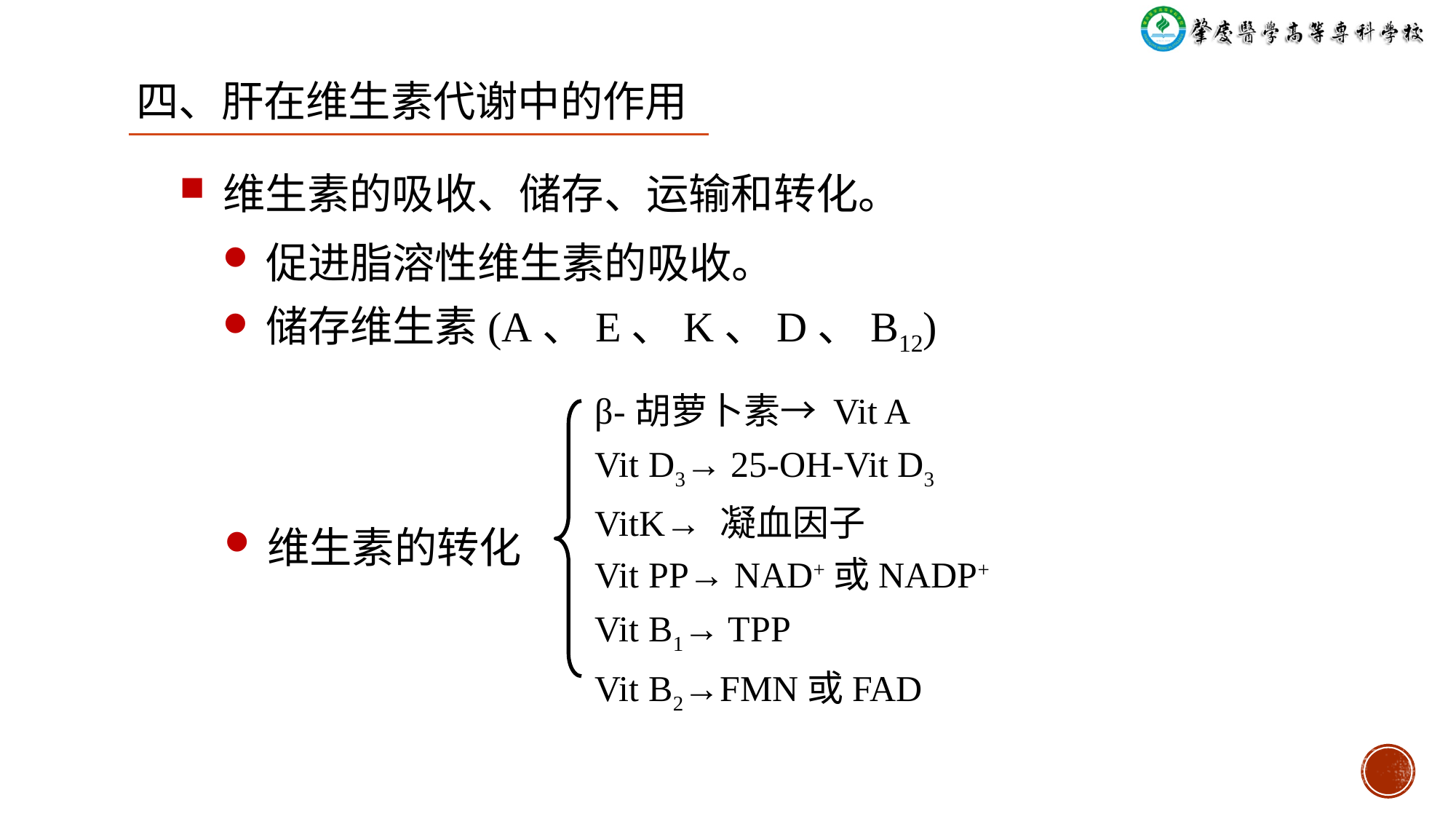

四、肝在维生素代谢中的作用
维生素的吸收、储存、运输和转化。
促进脂溶性维生素的吸收。
储存维生素(A、E、K、D、B12)
β-胡萝卜素→ Vit A
Vit D3→ 25-OH-Vit D3
VitK→ 凝血因子
Vit PP→ NAD+或NADP+
Vit B1→ TPP
Vit B2→FMN或FAD

维生素的转化